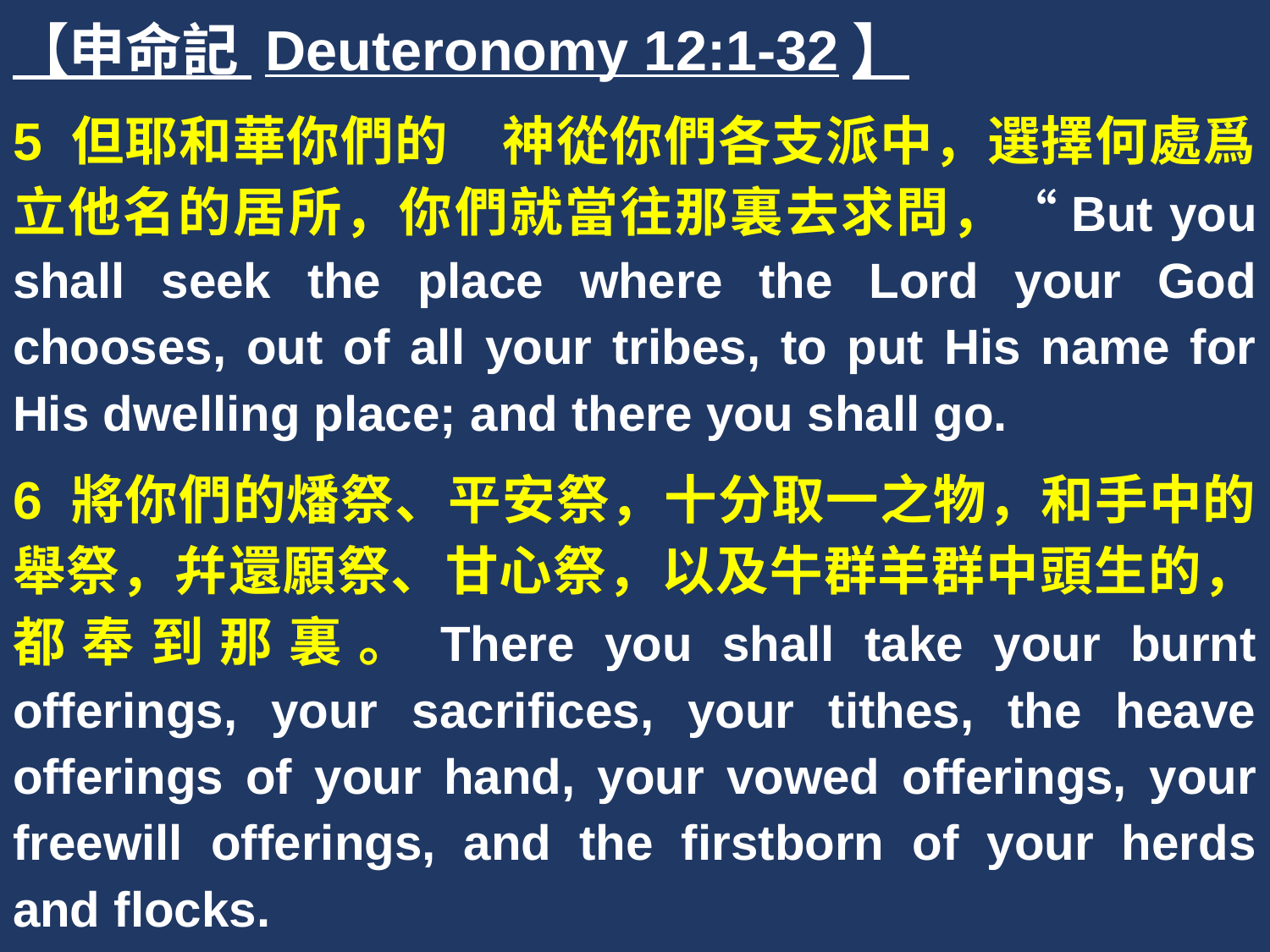

【申命記 Deuteronomy 12:1-32】
5 但耶和華你們的　神從你們各支派中，選擇何處爲立他名的居所，你們就當往那裏去求問，“But you shall seek the place where the Lord your God chooses, out of all your tribes, to put His name for His dwelling place; and there you shall go.
6 將你們的燔祭、平安祭，十分取一之物，和手中的舉祭，幷還願祭、甘心祭，以及牛群羊群中頭生的，都奉到那裏。There you shall take your burnt offerings, your sacrifices, your tithes, the heave offerings of your hand, your vowed offerings, your freewill offerings, and the firstborn of your herds and flocks.